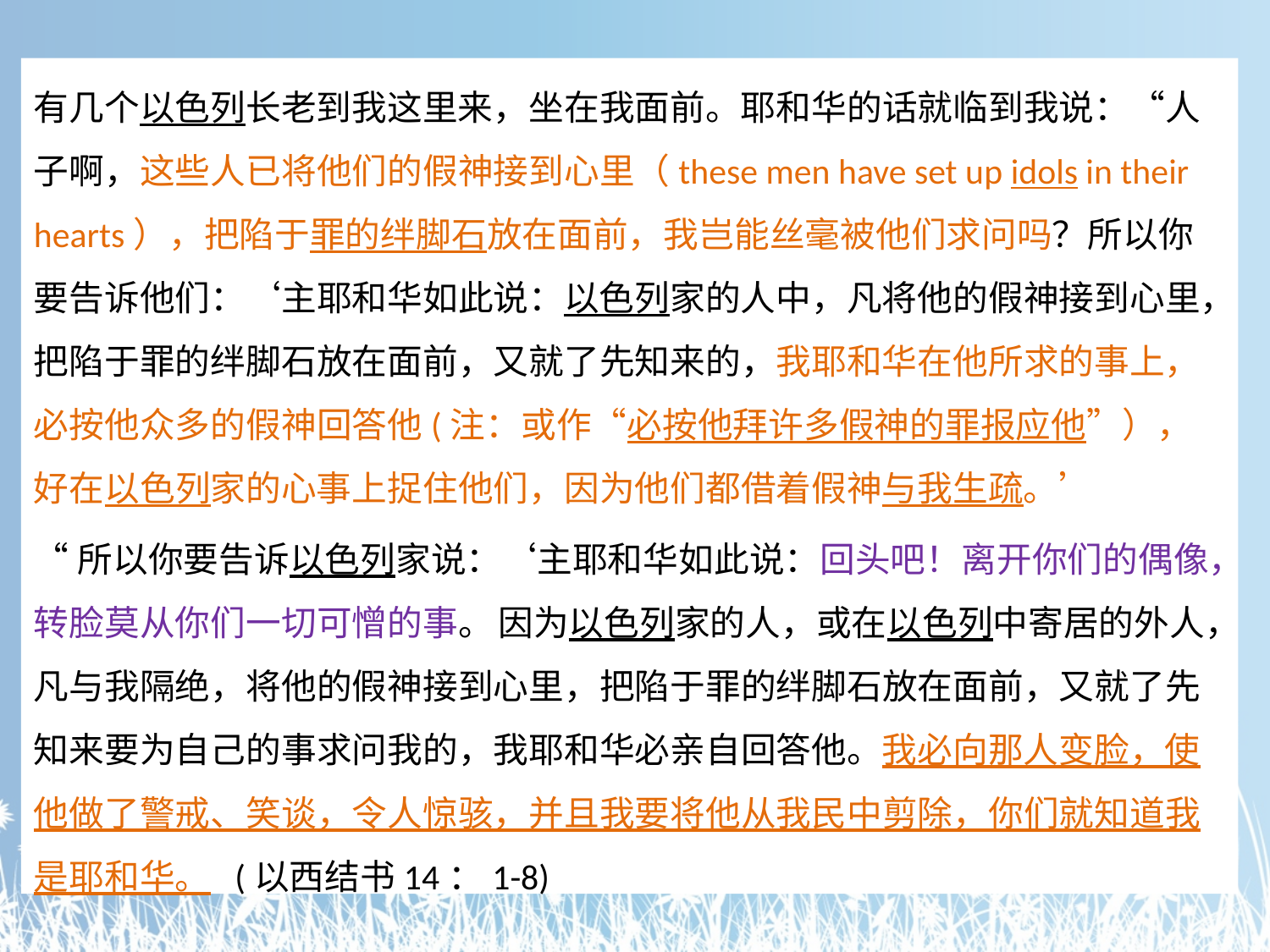

有几个以色列长老到我这里来，坐在我面前。耶和华的话就临到我说：“人子啊，这些人已将他们的假神接到心里（these men have set up idols in their hearts），把陷于罪的绊脚石放在面前，我岂能丝毫被他们求问吗？所以你要告诉他们：‘主耶和华如此说：以色列家的人中，凡将他的假神接到心里，把陷于罪的绊脚石放在面前，又就了先知来的，我耶和华在他所求的事上，必按他众多的假神回答他(注：或作“必按他拜许多假神的罪报应他”），好在以色列家的心事上捉住他们，因为他们都借着假神与我生疏。’
“所以你要告诉以色列家说：‘主耶和华如此说：回头吧！离开你们的偶像，转脸莫从你们一切可憎的事。 因为以色列家的人，或在以色列中寄居的外人，凡与我隔绝，将他的假神接到心里，把陷于罪的绊脚石放在面前，又就了先知来要为自己的事求问我的，我耶和华必亲自回答他。我必向那人变脸，使他做了警戒、笑谈，令人惊骇，并且我要将他从我民中剪除，你们就知道我是耶和华。  (以西结书14：1-8)